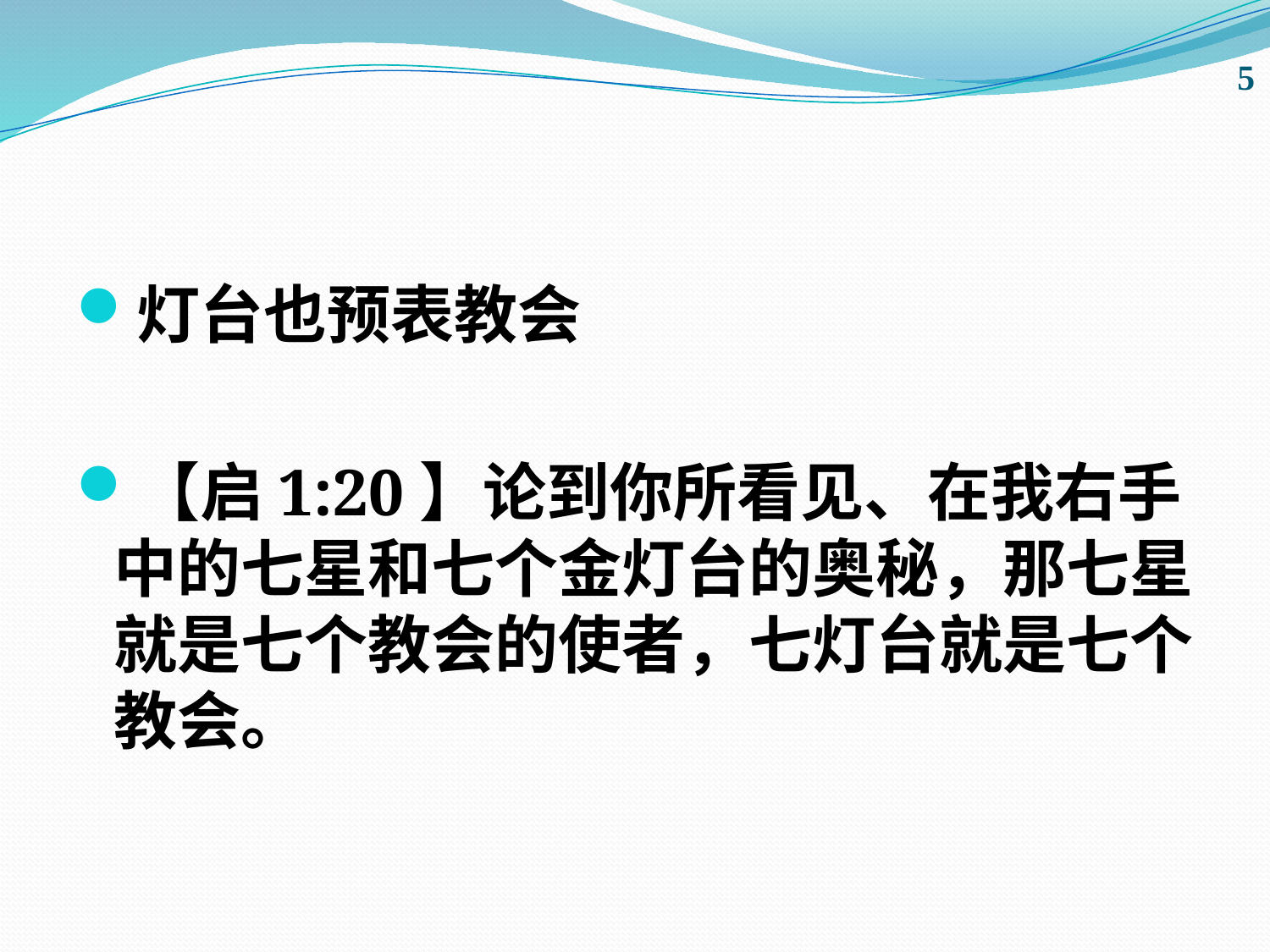

5
#
灯台也预表教会

【启1:20】论到你所看见、在我右手中的七星和七个金灯台的奥秘，那七星就是七个教会的使者，七灯台就是七个教会。